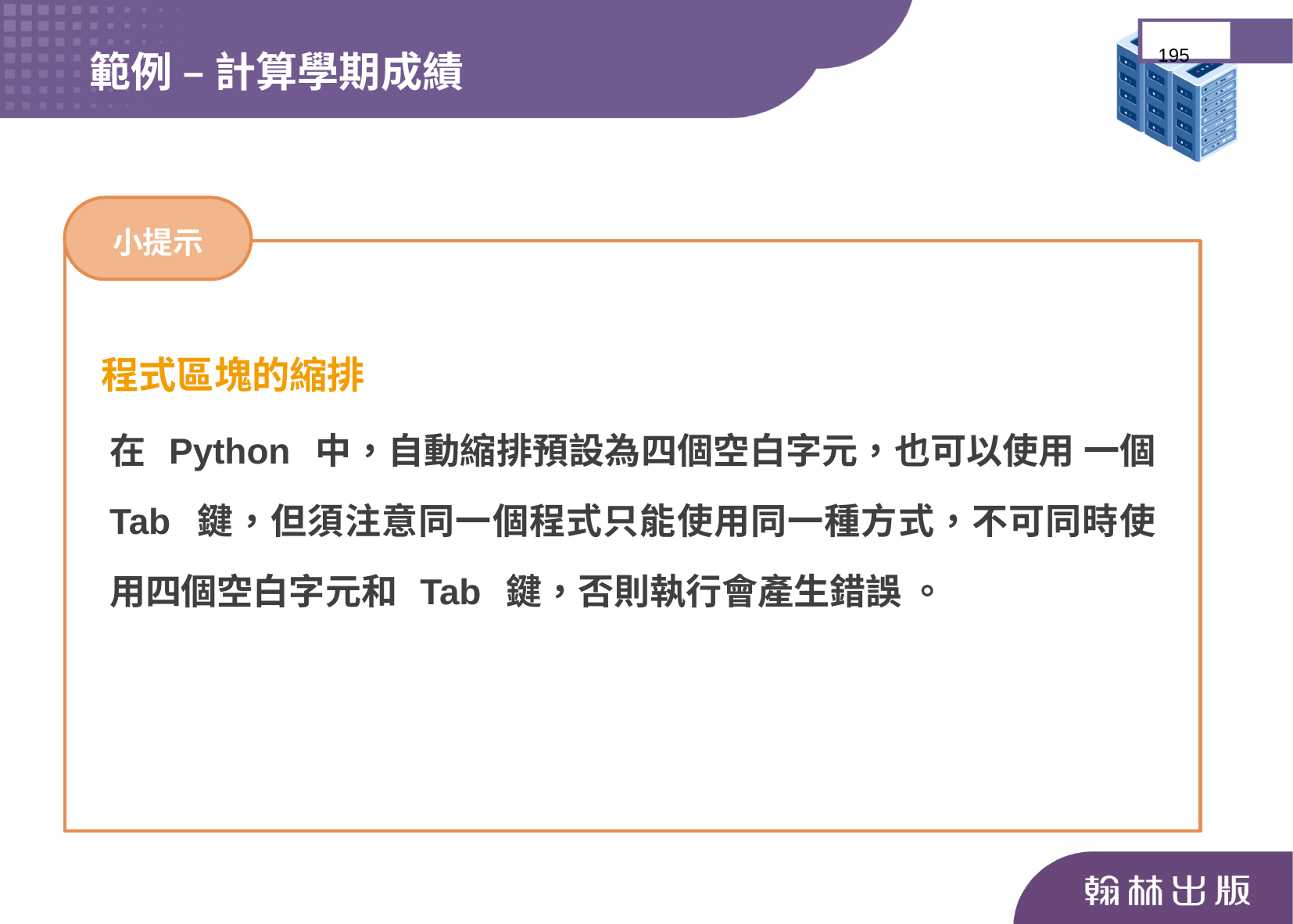

範例 – 計算學期成績
195
小提示

程式區塊的縮排
在 Python 中，自動縮排預設為四個空白字元，也可以使用 一個 Tab 鍵，但須注意同一個程式只能使用同一種方式，不可同時使用四個空白字元和 Tab 鍵，否則執行會產生錯誤 。